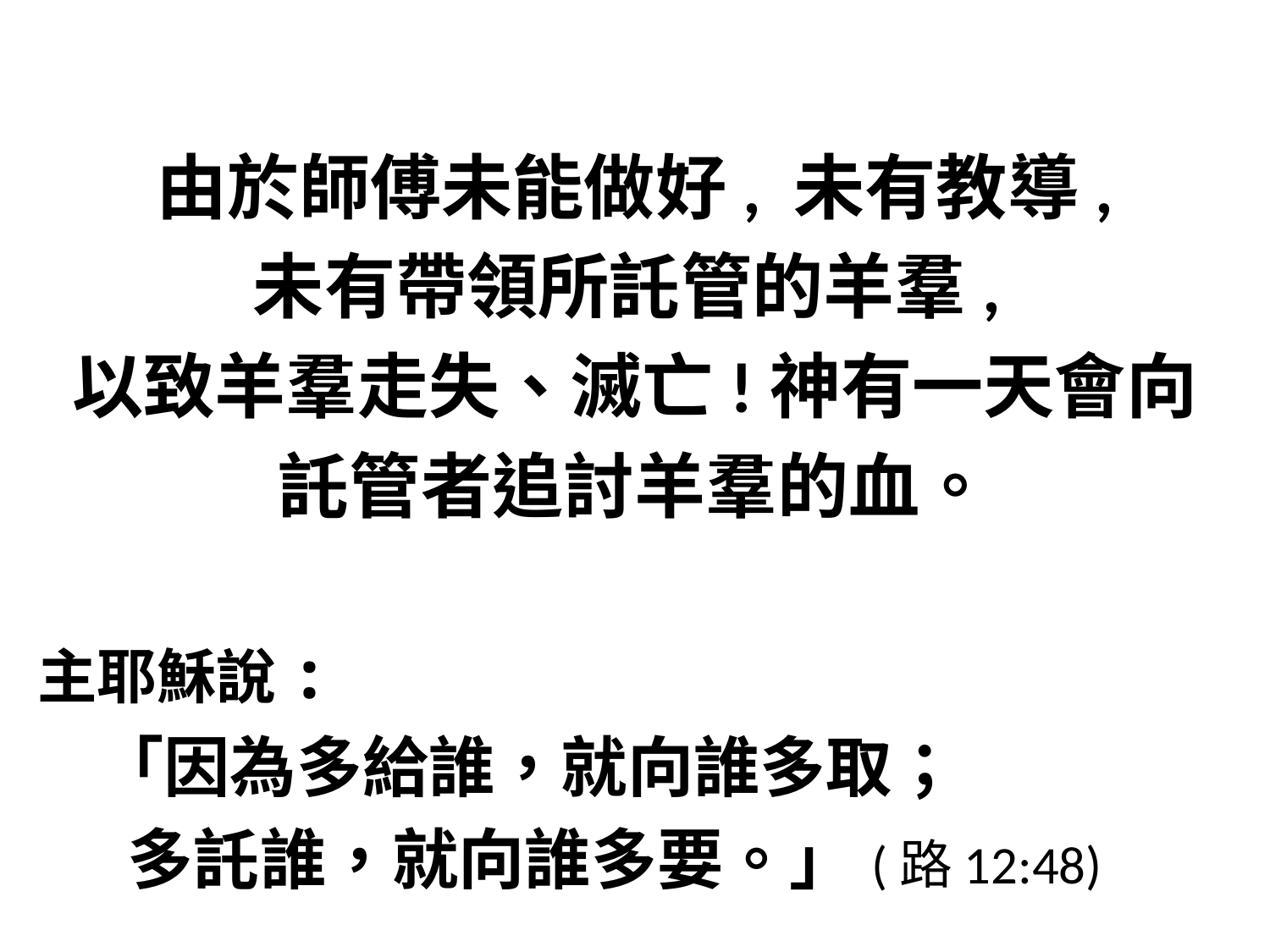

由於師傅未能做好, 未有教導,
未有帶領所託管的羊羣,
以致羊羣走失、滅亡!神有一天會向
託管者追討羊羣的血。

主耶穌說:
   「因為多給誰，就向誰多取；
     多託誰，就向誰多要。」(路12:48)